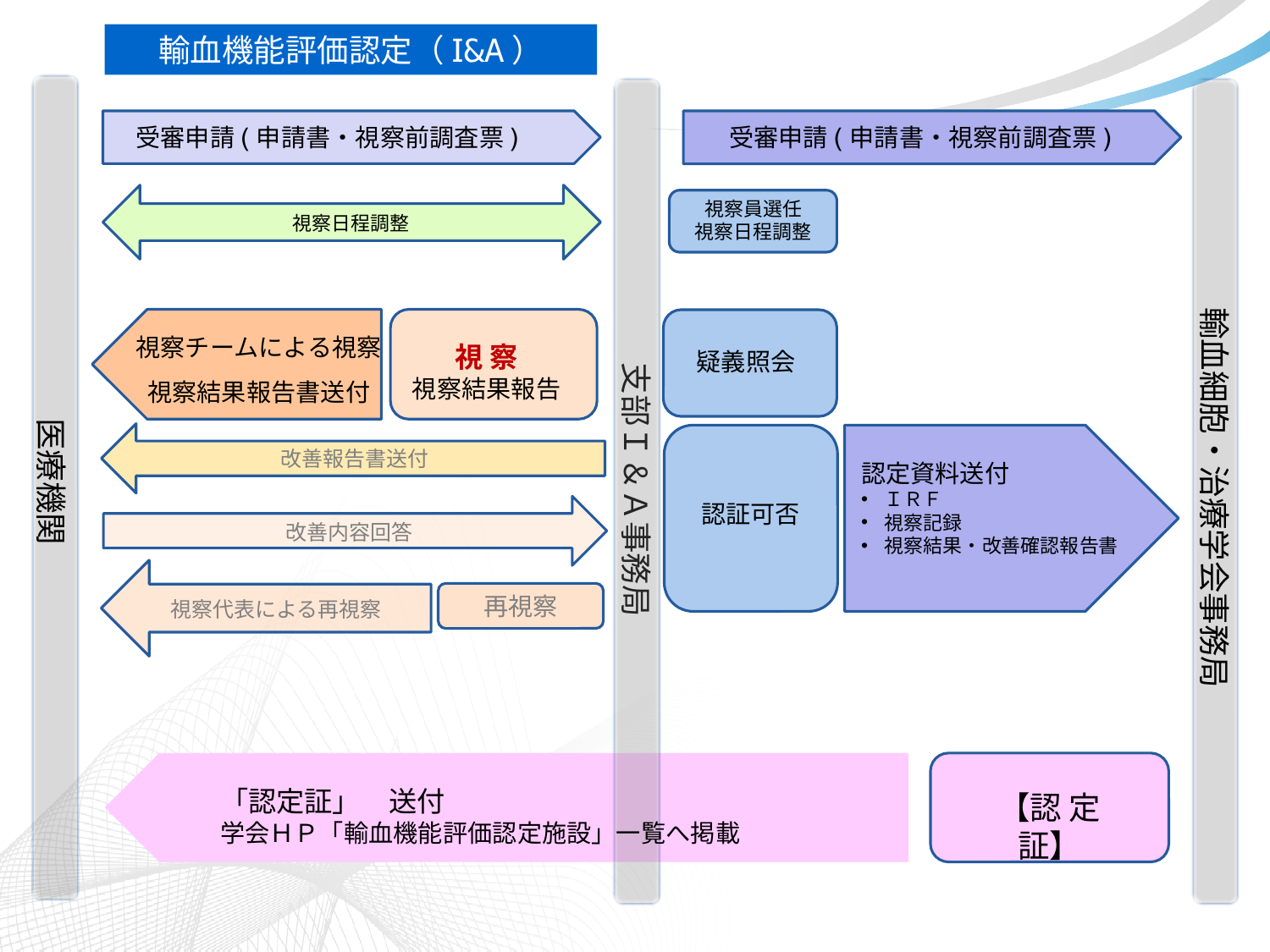

輸血機能評価認定（I&A）
支部Ｉ＆Ａ事務局
輸血細胞・治療学会事務局

受審申請(申請書・視察前調査票)
受審申請(申請書・視察前調査票)
視察員選任
視察日程調整

視察日程調整

視察チームによる視察
視察結果報告書送付
視 察
視察結果報告
疑義照会
医療機関

改善報告書送付
認定資料送付
ＩＲＦ
視察記録
視察結果・改善確認報告書
認証可否

改善内容回答

再視察
視察代表による再視察

「認定証」　送付
学会ＨＰ「輸血機能評価認定施設」一覧へ掲載
【認 定 証】